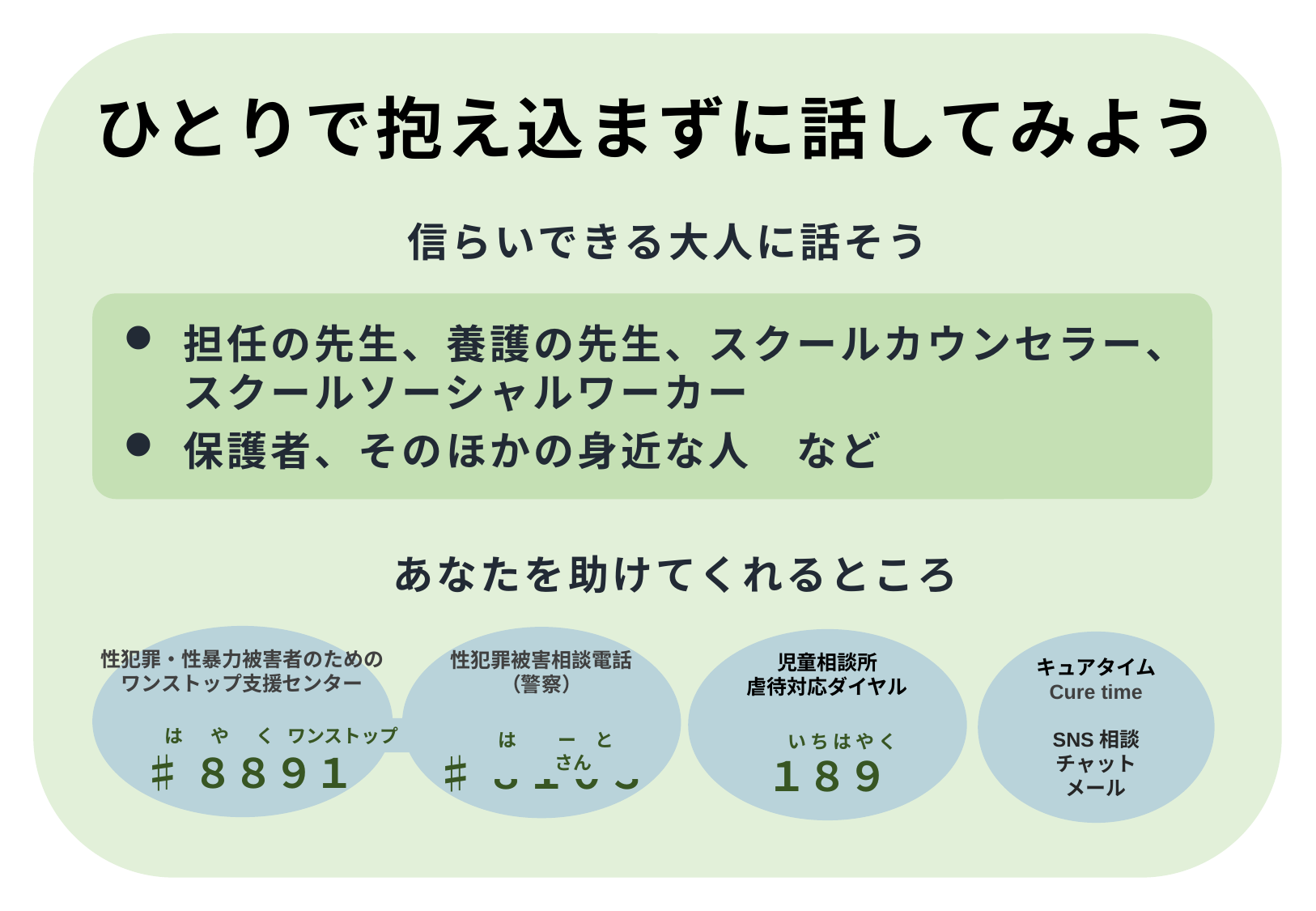

ひとりで抱え込まずに話してみよう
信らいできる大人に話そう
担任の先生、養護の先生、スクールカウンセラー、スクールソーシャルワーカー
保護者、そのほかの身近な人　など
あなたを助けてくれるところ
性犯罪・性暴力被害者のための
ワンストップ支援センター

♯８８９１
は  　や  　く   ワンストップ
性犯罪被害相談電話
（警察）

♯８１０３
は　　 ー　と　　さん
児童相談所
虐待対応ダイヤル

１８９
い ち は や く
キュアタイム
Cure time

SNS相談
チャット
メール